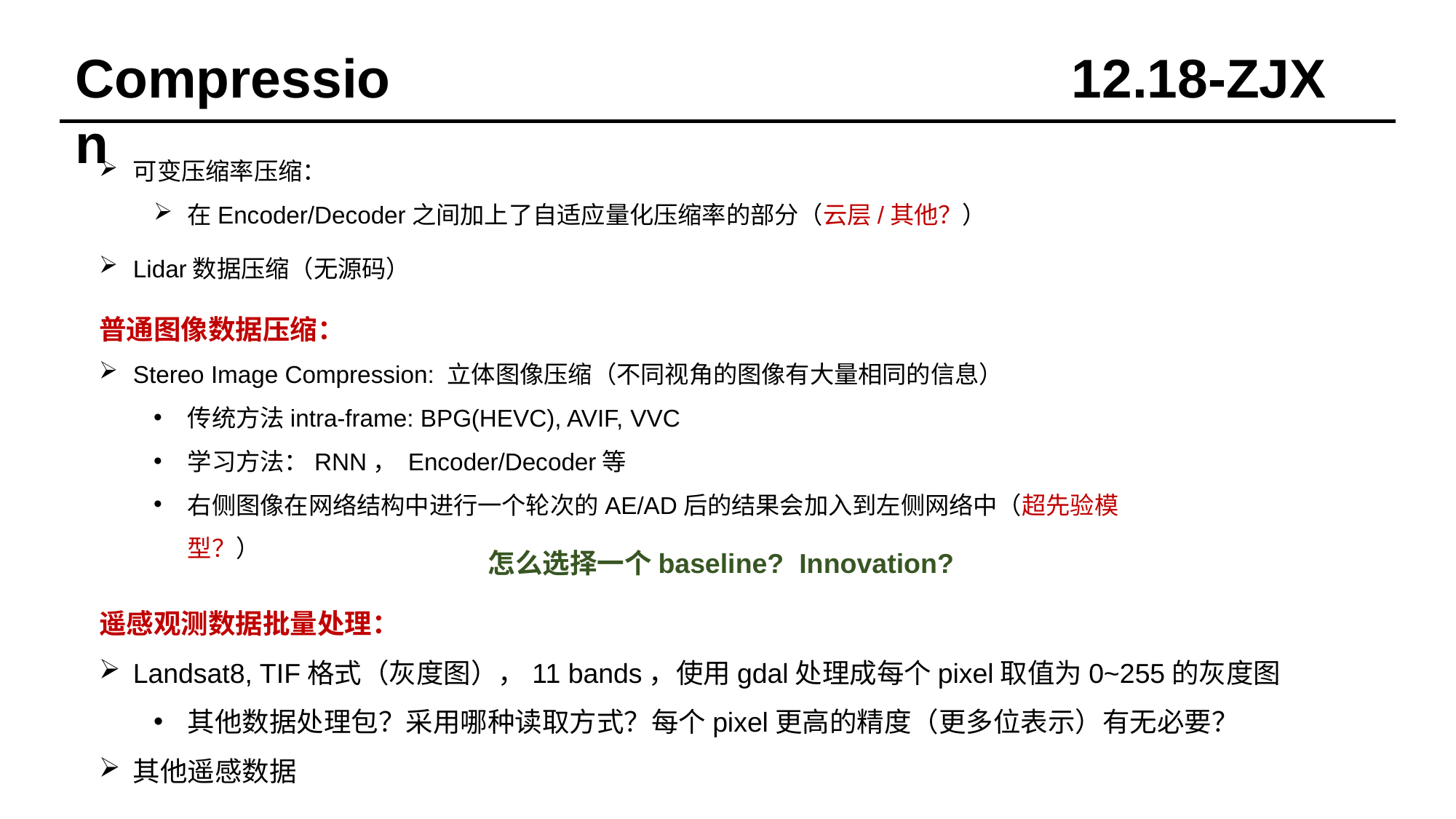

12.18-ZJX
Compression
可变压缩率压缩：
在Encoder/Decoder之间加上了自适应量化压缩率的部分（云层/其他？）
Lidar数据压缩（无源码）
普通图像数据压缩：
Stereo Image Compression: 立体图像压缩（不同视角的图像有大量相同的信息）
传统方法intra-frame: BPG(HEVC), AVIF, VVC
学习方法：RNN， Encoder/Decoder等
右侧图像在网络结构中进行一个轮次的AE/AD后的结果会加入到左侧网络中（超先验模型？）
怎么选择一个baseline?  Innovation?
遥感观测数据批量处理：
Landsat8, TIF格式（灰度图），11 bands，使用gdal处理成每个pixel取值为0~255的灰度图
其他数据处理包？采用哪种读取方式？每个pixel更高的精度（更多位表示）有无必要？
其他遥感数据